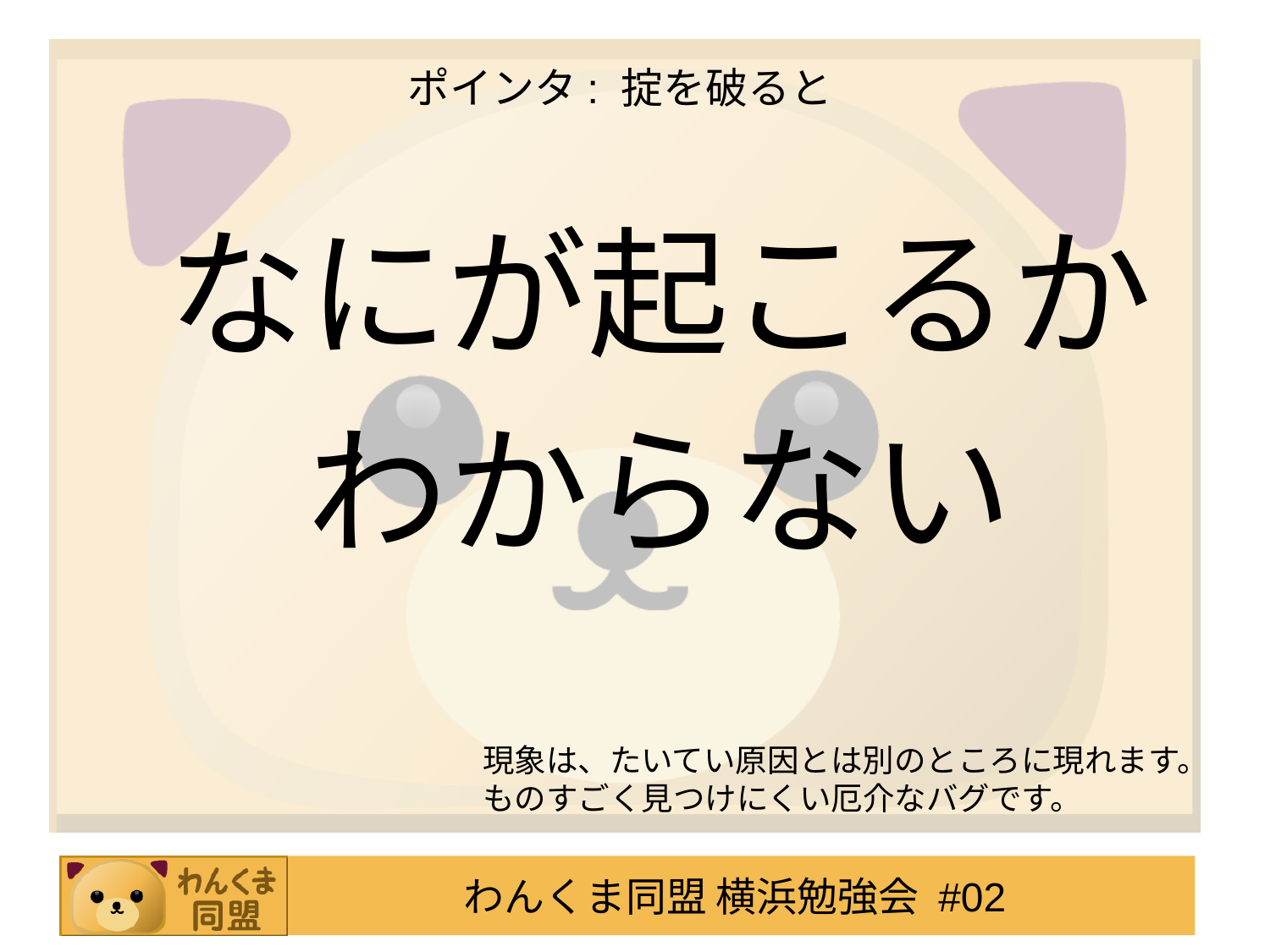

# ポインタ: 掟を破ると
なにが起こるか
わからない
現象は、たいてい原因とは別のところに現れます。
ものすごく見つけにくい厄介なバグです。